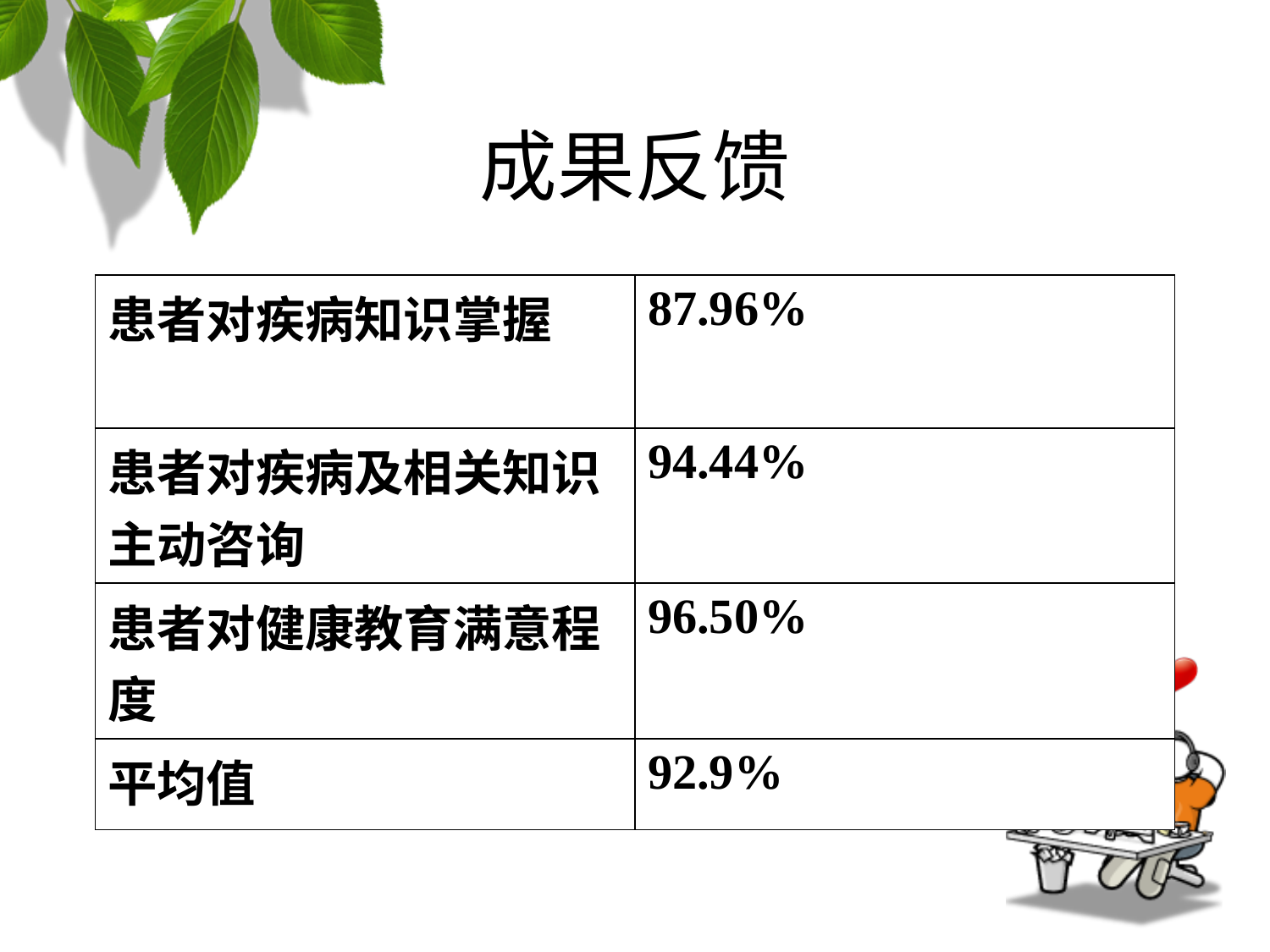

# 成果反馈
| 患者对疾病知识掌握 | 87.96% |
| --- | --- |
| 患者对疾病及相关知识主动咨询 | 94.44% |
| 患者对健康教育满意程度 | 96.50% |
| 平均值 | 92.9% |